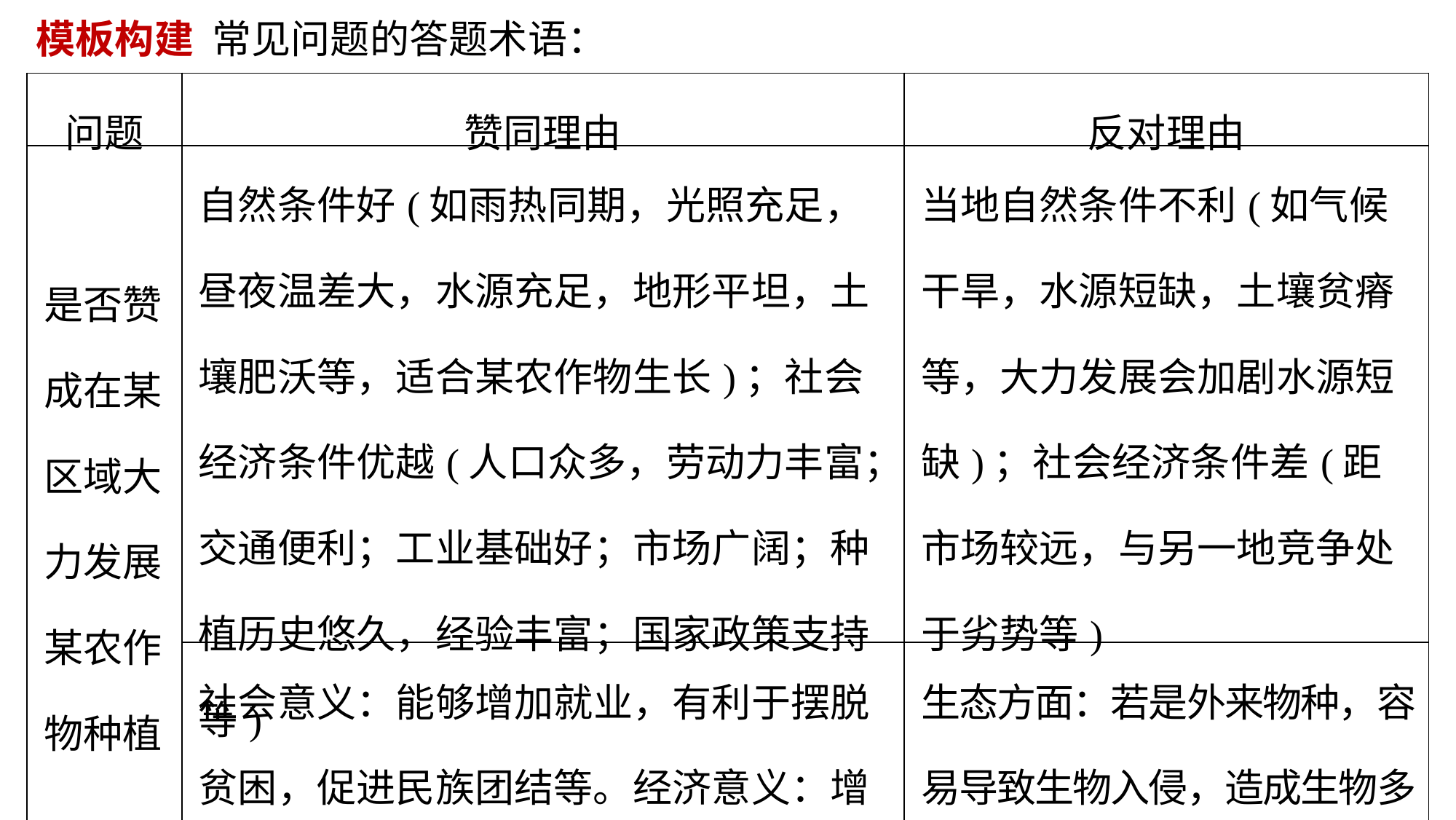

模板构建  常见问题的答题术语：
| 问题 | 赞同理由 | 反对理由 |
| --- | --- | --- |
| 是否赞成在某区域大力发展某农作物种植 | 自然条件好(如雨热同期，光照充足，昼夜温差大，水源充足，地形平坦，土壤肥沃等，适合某农作物生长)；社会经济条件优越(人口众多，劳动力丰富；交通便利；工业基础好；市场广阔；种植历史悠久，经验丰富；国家政策支持等) | 当地自然条件不利(如气候干旱，水源短缺，土壤贫瘠等，大力发展会加剧水源短缺)；社会经济条件差(距市场较远，与另一地竞争处于劣势等) |
|  | 社会意义：能够增加就业，有利于摆脱贫困，促进民族团结等。经济意义：增加农民经济收入，促进当地经济发展 | 生态方面：若是外来物种，容易导致生物入侵，造成生物多样性减少；破坏生态环境等 |